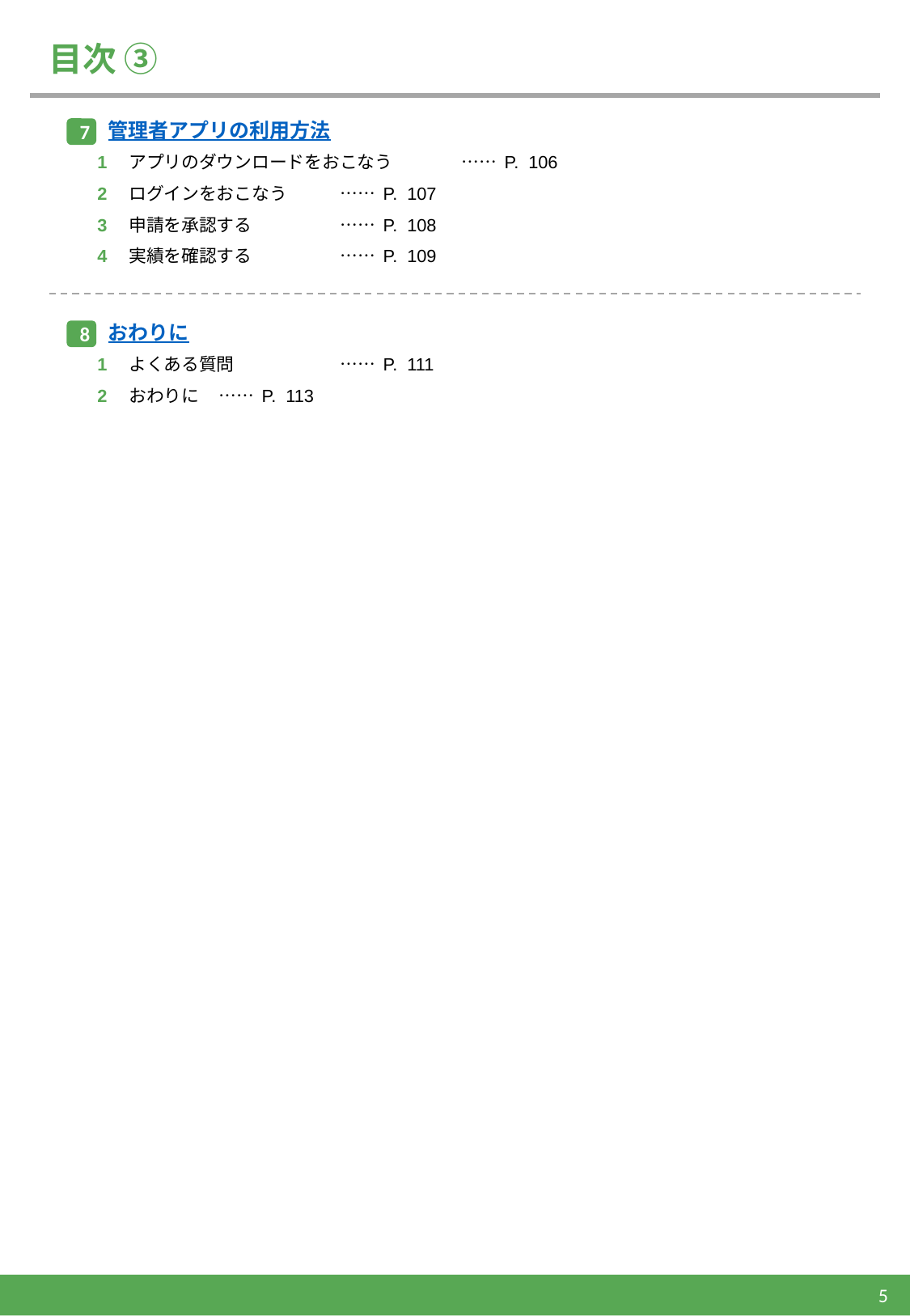

# 目次 ③
管理者アプリの利用方法
7
1　アプリのダウンロードをおこなう	…… P.  106
2　ログインをおこなう	…… P.  107
3　申請を承認する	…… P.  108
4　実績を確認する	…… P.  109
おわりに
8
1　よくある質問	…… P.  111
2　おわりに	…… P.  113
5